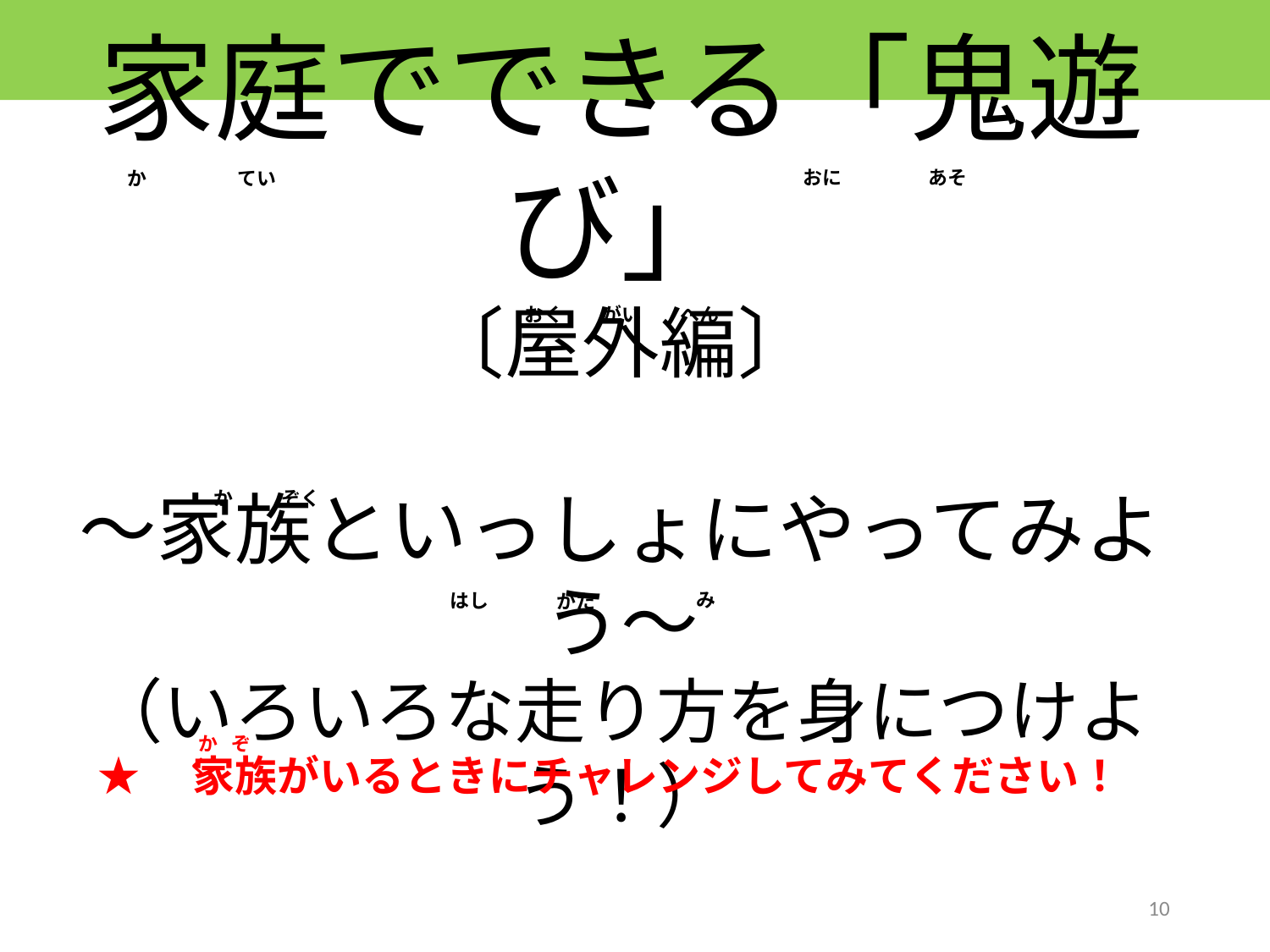

家庭でできる「鬼遊び」
〔屋外編〕

～家族といっしょにやってみよう～
（いろいろな走り方を身につけよう！）

おに　　　　  あそ
か　　　　   てい

おく　　がい　　へん

 か　　  ぞく
み
はし
かた
 か   ぞく
★　家族がいるときにチャレンジしてみてください！

10